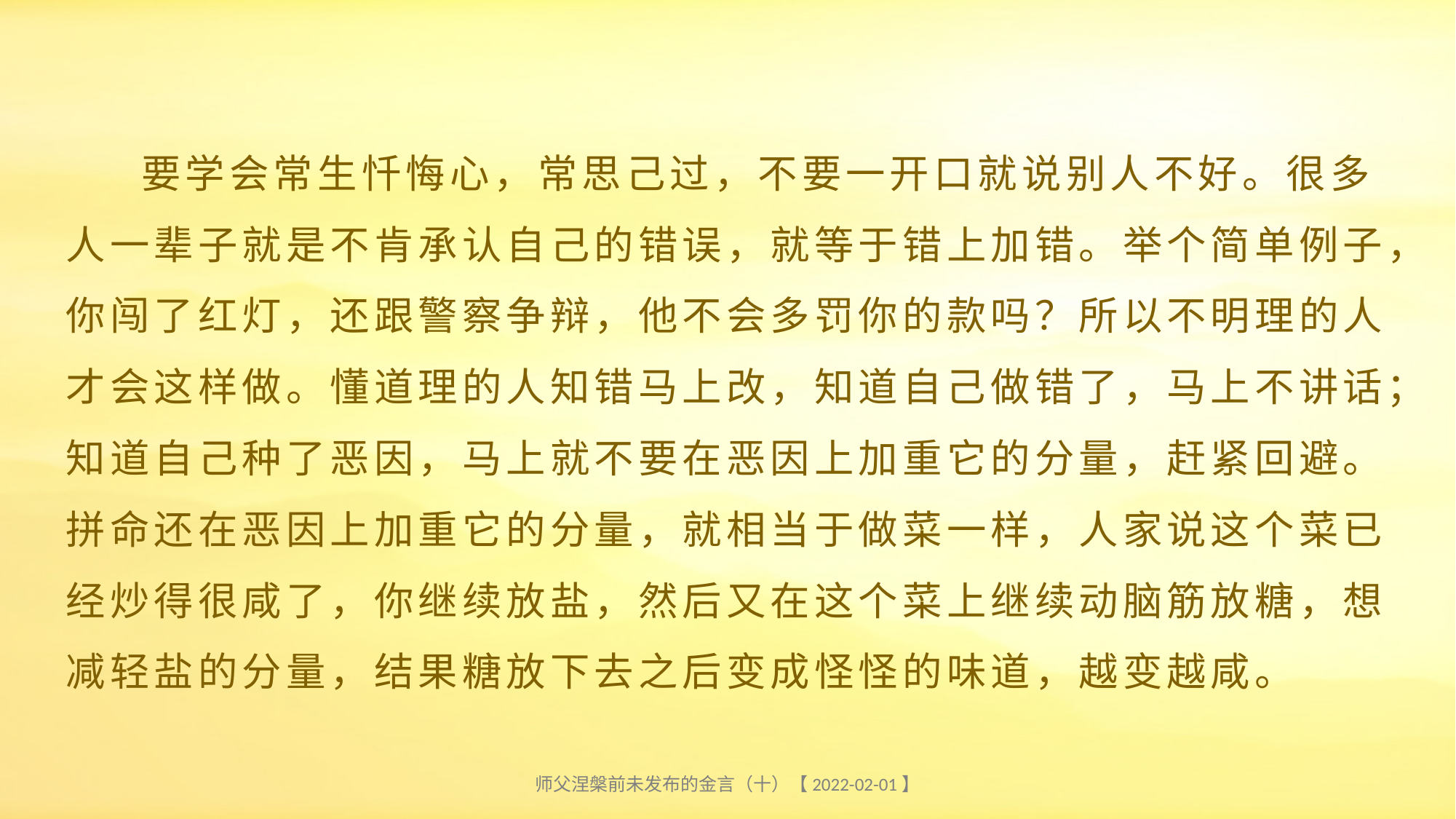

# 要学会常生忏悔心，常思己过，不要一开口就说别人不好。很多人一辈子就是不肯承认自己的错误，就等于错上加错。举个简单例子，你闯了红灯，还跟警察争辩，他不会多罚你的款吗？所以不明理的人才会这样做。懂道理的人知错马上改，知道自己做错了，马上不讲话；知道自己种了恶因，马上就不要在恶因上加重它的分量，赶紧回避。拼命还在恶因上加重它的分量，就相当于做菜一样，人家说这个菜已经炒得很咸了，你继续放盐，然后又在这个菜上继续动脑筋放糖，想减轻盐的分量，结果糖放下去之后变成怪怪的味道，越变越咸。
师父涅槃前未发布的金言（十）【2022-02-01】